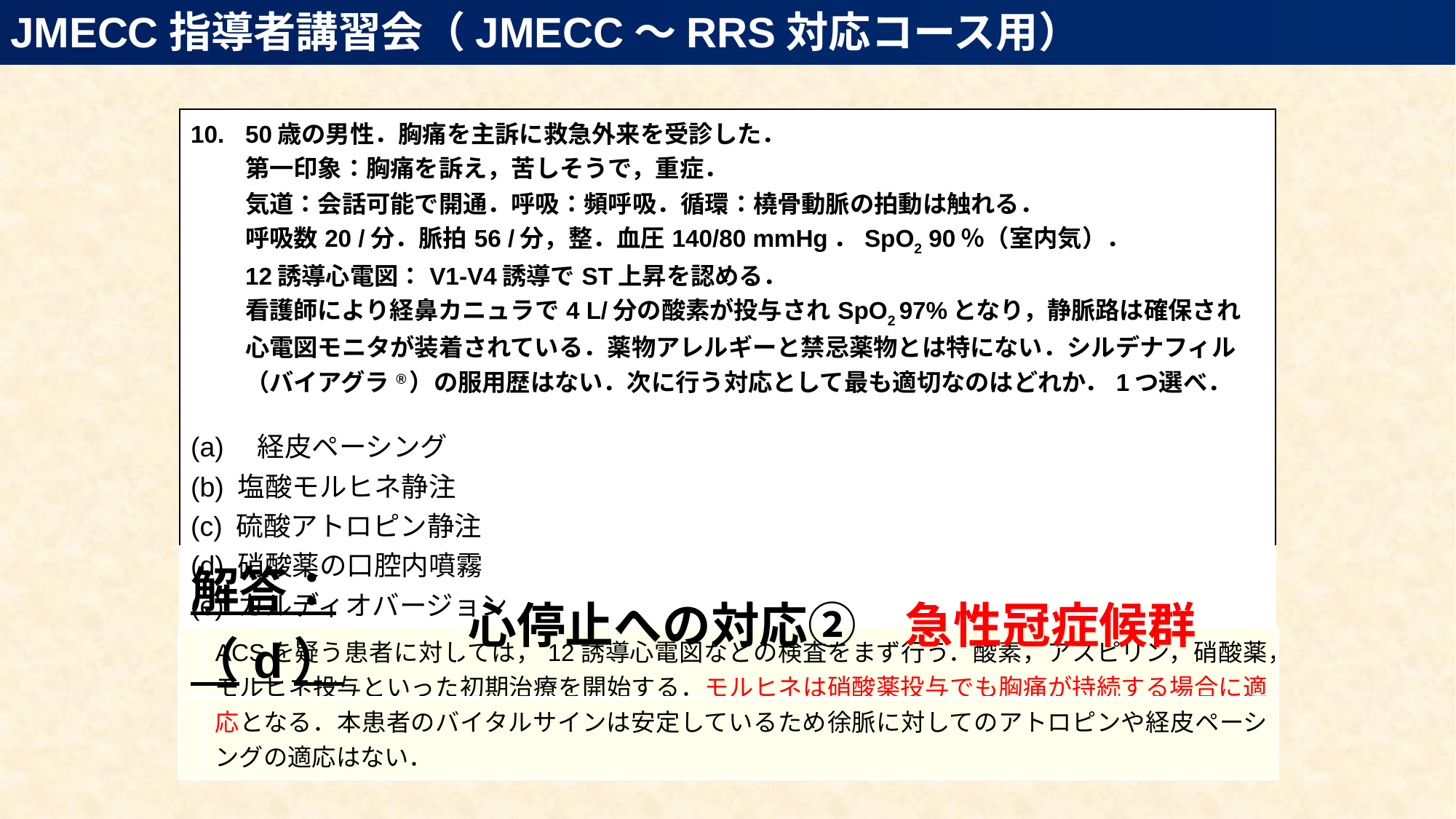

JMECC指導者講習会（JMECC～RRS対応コース用）
| 50歳の男性．胸痛を主訴に救急外来を受診した． 第一印象：胸痛を訴え，苦しそうで，重症． 気道：会話可能で開通．呼吸：頻呼吸．循環：橈骨動脈の拍動は触れる． 呼吸数20 /分．脈拍56 /分，整．血圧140/80 mmHg．SpO2 90％（室内気）． 12誘導心電図：V1-V4誘導でST上昇を認める． 看護師により経鼻カニュラで4 L/分の酸素が投与されSpO2 97%となり，静脈路は確保され心電図モニタが装着されている．薬物アレルギーと禁忌薬物とは特にない．シルデナフィル（バイアグラ®）の服用歴はない．次に行う対応として最も適切なのはどれか．1つ選べ． (a)　経皮ペーシング (b) 塩酸モルヒネ静注 (c) 硫酸アトロピン静注 (d) 硝酸薬の口腔内噴霧 (e) カルディオバージョン |
| --- |
| 解答：（d） | 心停止への対応②　急性冠症候群 |
| --- | --- |
|  | ACSを疑う患者に対しては，12誘導心電図などの検査をまず行う．酸素，アスピリン，硝酸薬，モルヒネ投与といった初期治療を開始する．モルヒネは硝酸薬投与でも胸痛が持続する場合に適応となる．本患者のバイタルサインは安定しているため徐脈に対してのアトロピンや経皮ペーシングの適応はない． |
| --- | --- |
| 内科救急診療指針2022 P.168-169 |
| --- |